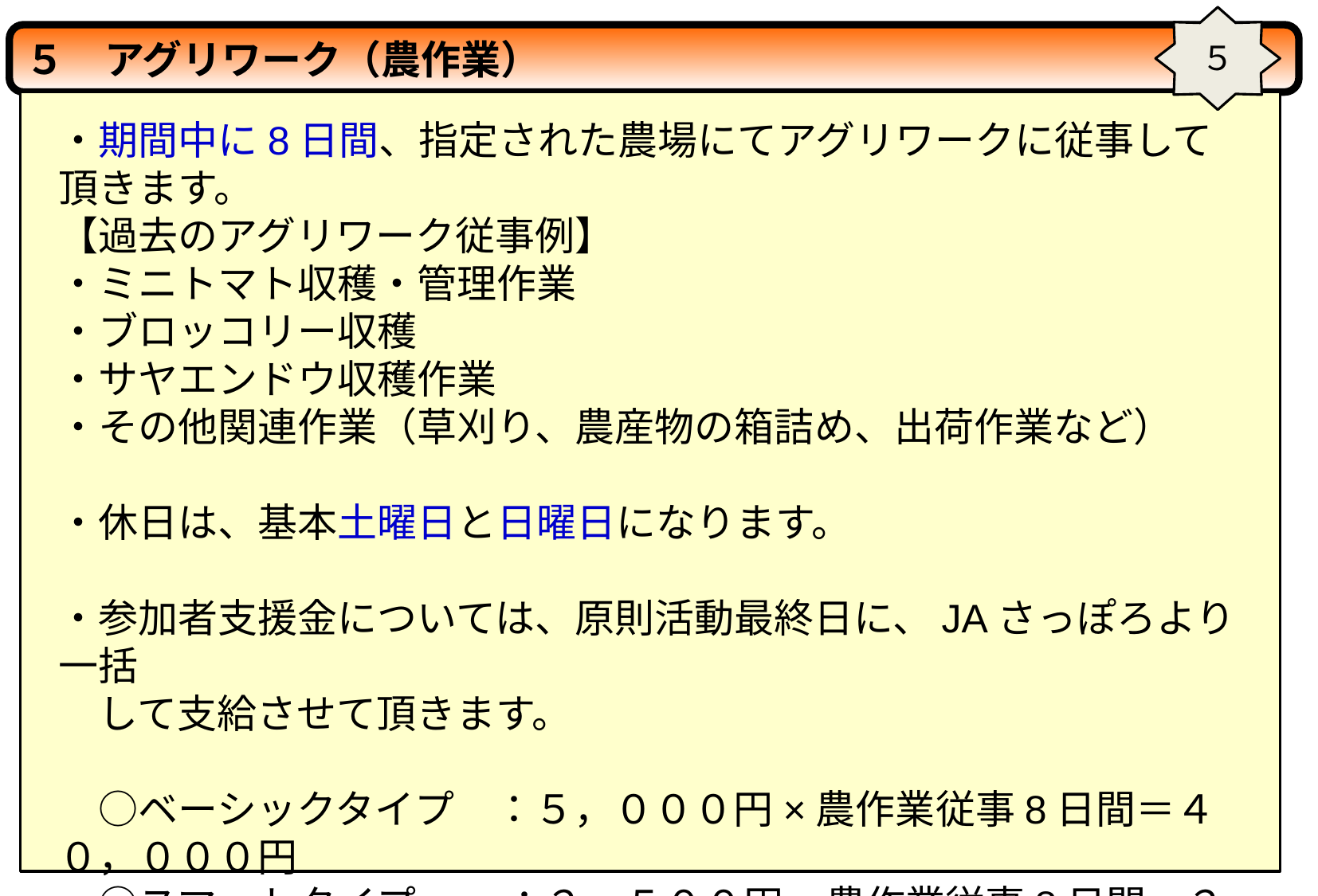

５
５　アグリワーク（農作業）

・期間中に8日間、指定された農場にてアグリワークに従事して頂きます。
【過去のアグリワーク従事例】
・ミニトマト収穫・管理作業
・ブロッコリー収穫
・サヤエンドウ収穫作業
・その他関連作業（草刈り、農産物の箱詰め、出荷作業など）

・休日は、基本土曜日と日曜日になります。

・参加者支援金については、原則活動最終日に、JAさっぽろより一括
　して支給させて頂きます。

　○ベーシックタイプ　：５，０００円×農作業従事8日間＝４０，０００円
　○スマートタイプ　　 ：２，５００円×農作業従事8日間＝２０，０００円